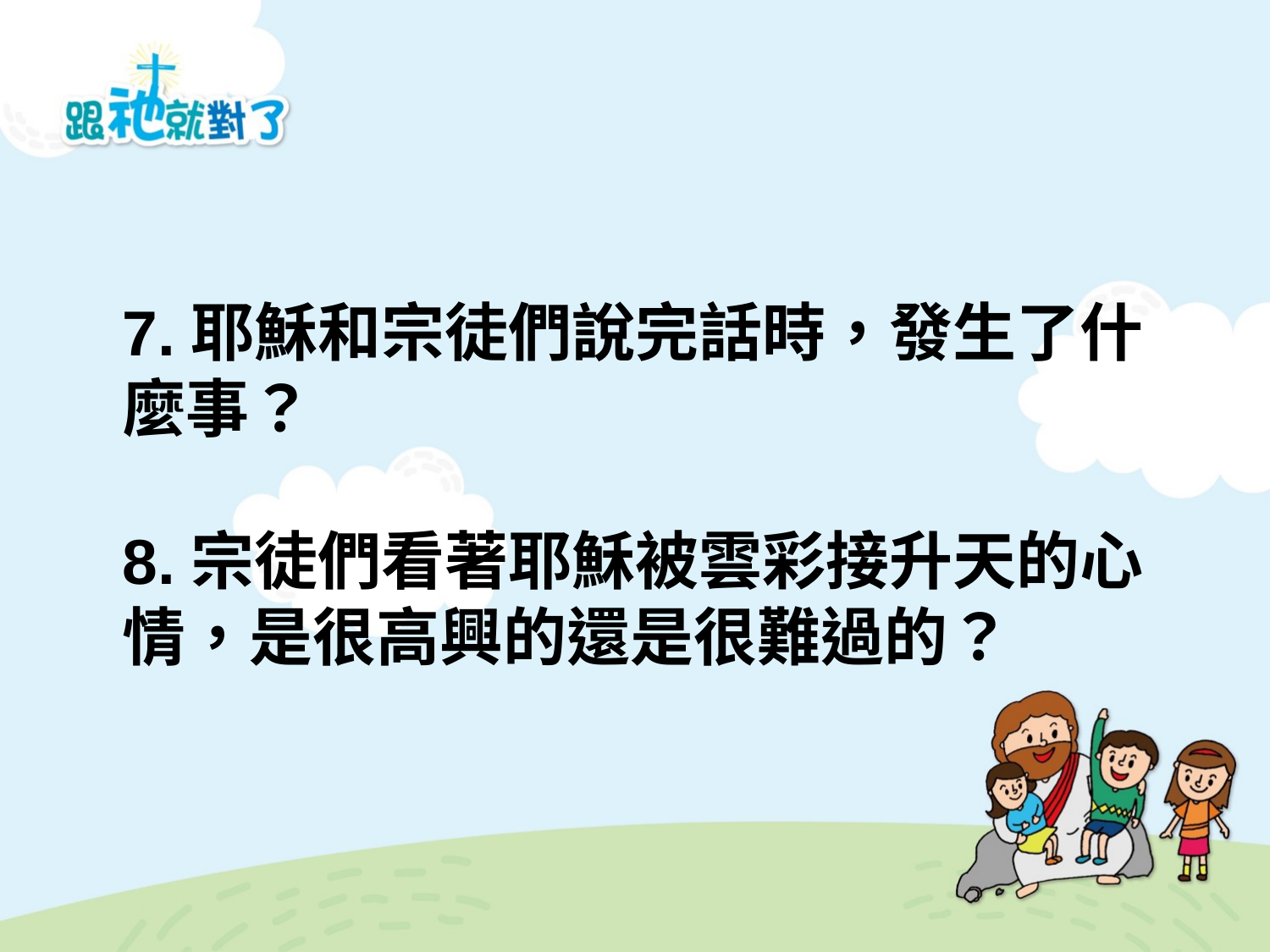

7.耶穌和宗徒們說完話時，發生了什麼事？

8.宗徒們看著耶穌被雲彩接升天的心情，是很高興的還是很難過的？